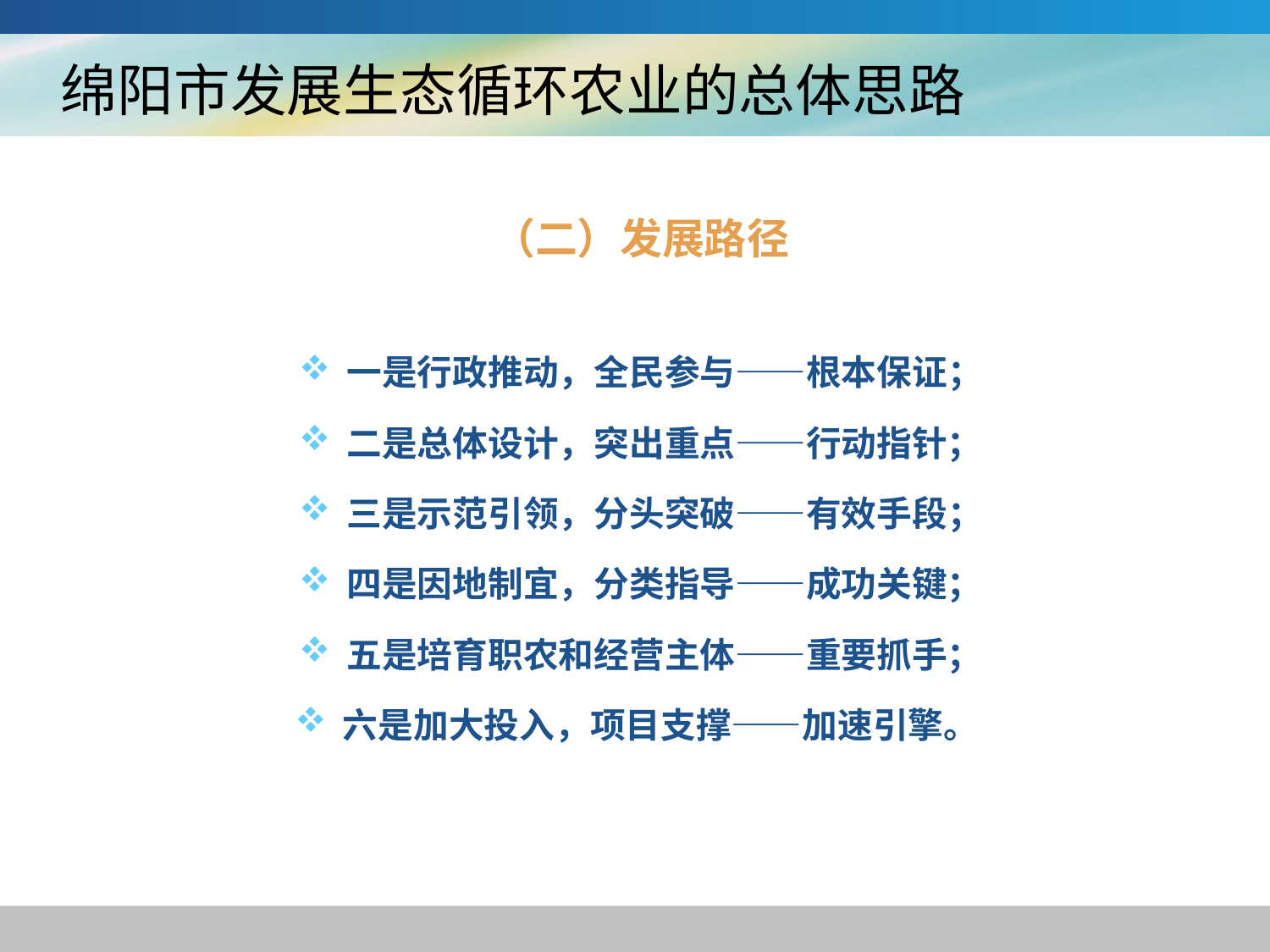

# 绵阳市发展生态循环农业的总体思路
（二）发展路径

一是行政推动，全民参与——根本保证；
二是总体设计，突出重点——行动指针；
三是示范引领，分头突破——有效手段；
四是因地制宜，分类指导——成功关键；
五是培育职农和经营主体——重要抓手；
六是加大投入，项目支撑——加速引擎。